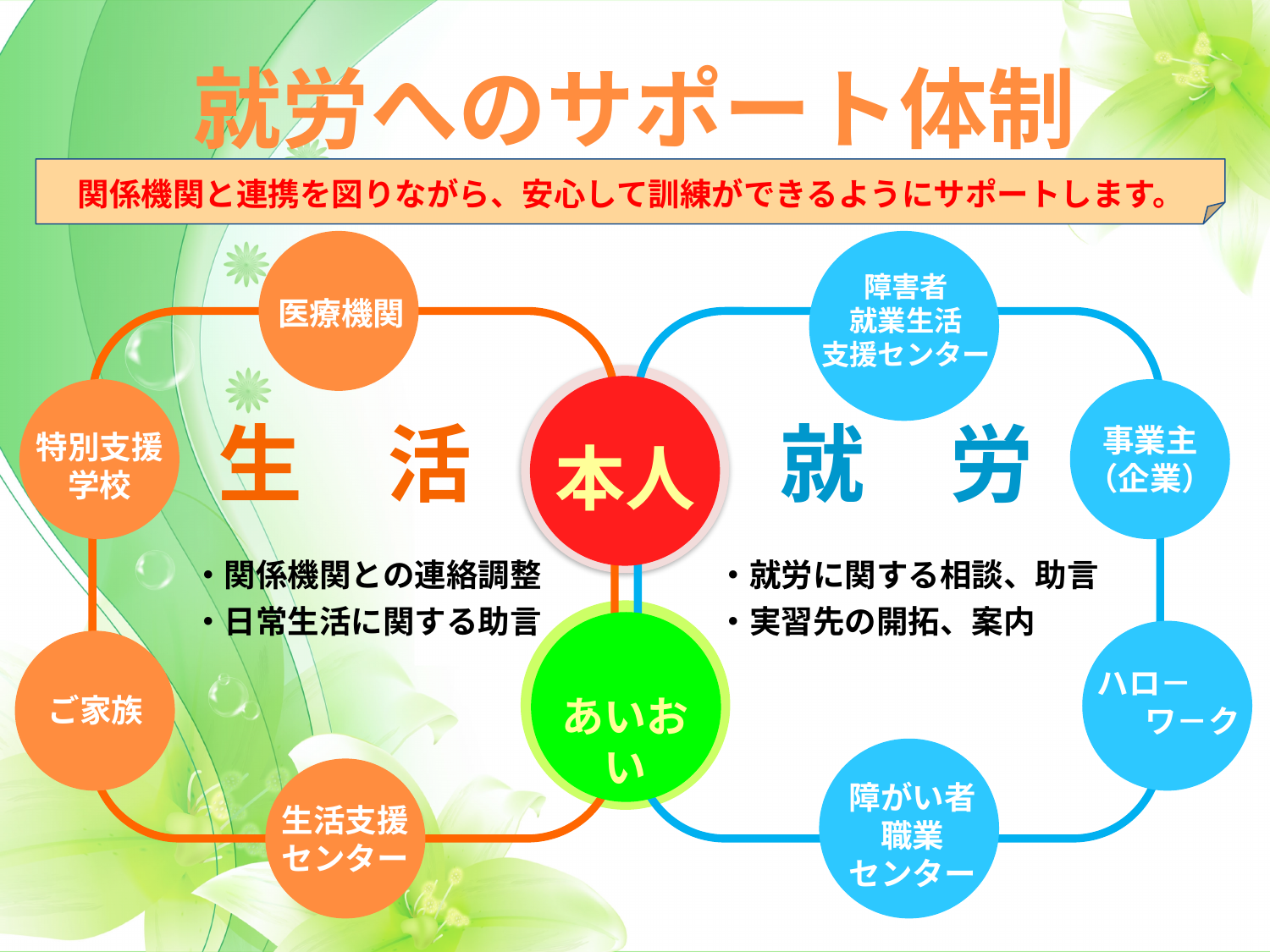

# 就労へのサポート体制

関係機関と連携を図りながら、安心して訓練ができるようにサポートします。

障害者
就業生活
支援センター
医療機関

事業主
（企業）
生　活
就　労
特別支援
学校
本人
・関係機関との連絡調整
・就労に関する相談、助言
・日常生活に関する助言
・実習先の開拓、案内

ハロ－
　　　ワ－ク

ご家族
あいおい

障がい者
職業
センター
生活支援
センター